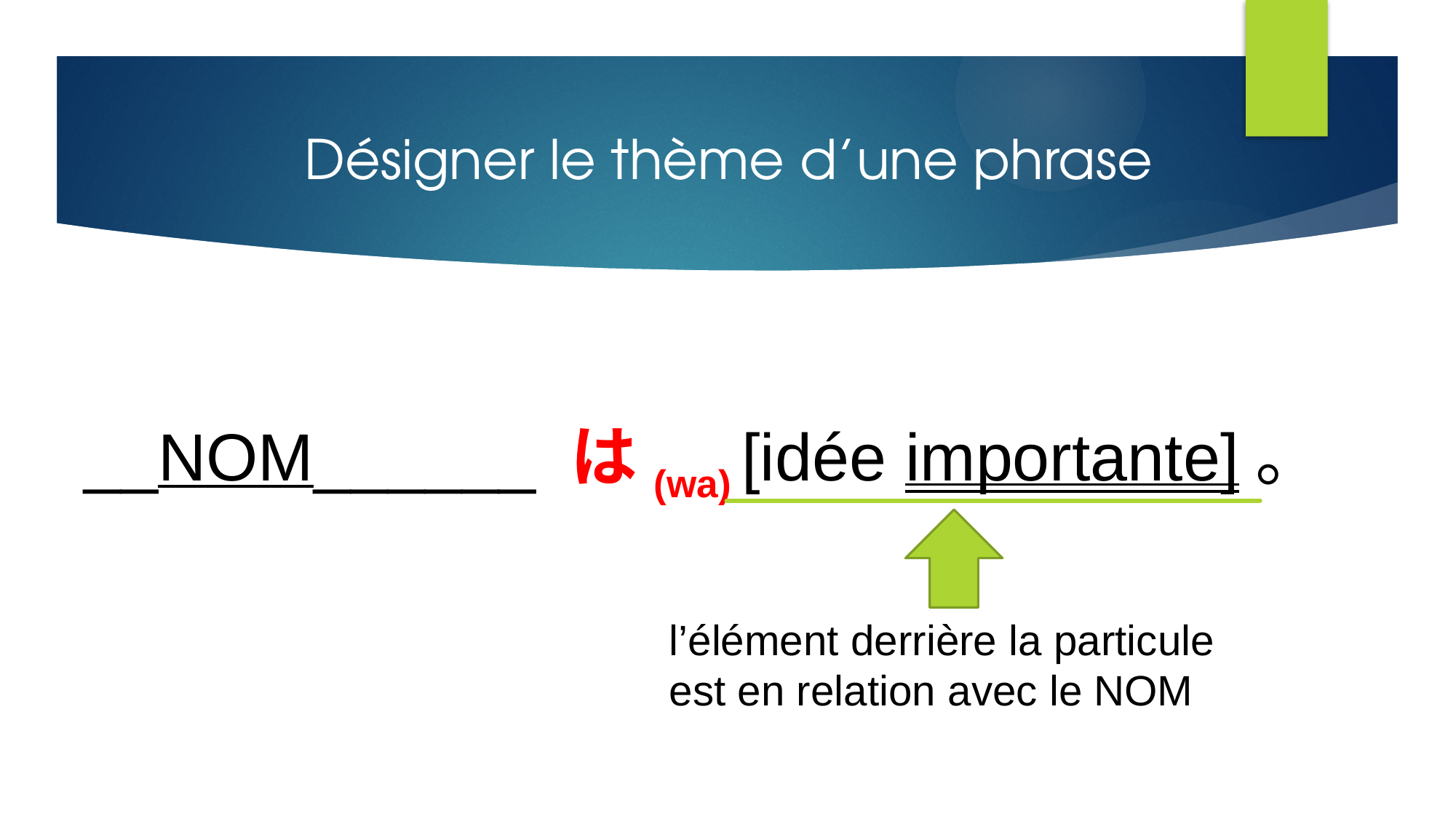

Désigner le thème d’une phrase
__NOM______ は(wa) [idée importante]。

l’élément derrière la particule
est en relation avec le NOM